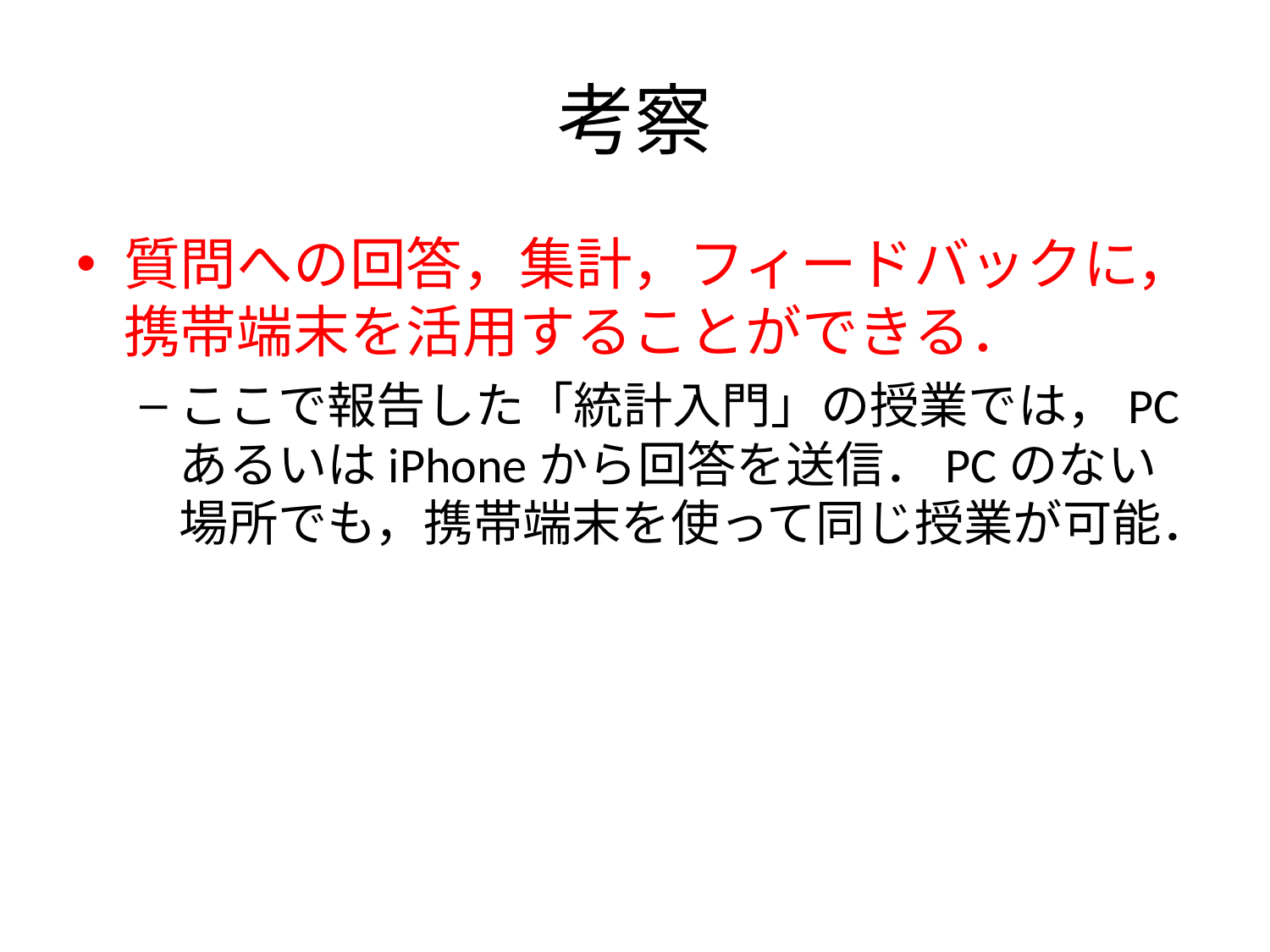

# 考察
質問への回答，集計，フィードバックに，携帯端末を活用することができる．
ここで報告した「統計入門」の授業では，PCあるいはiPhoneから回答を送信．PCのない場所でも，携帯端末を使って同じ授業が可能．